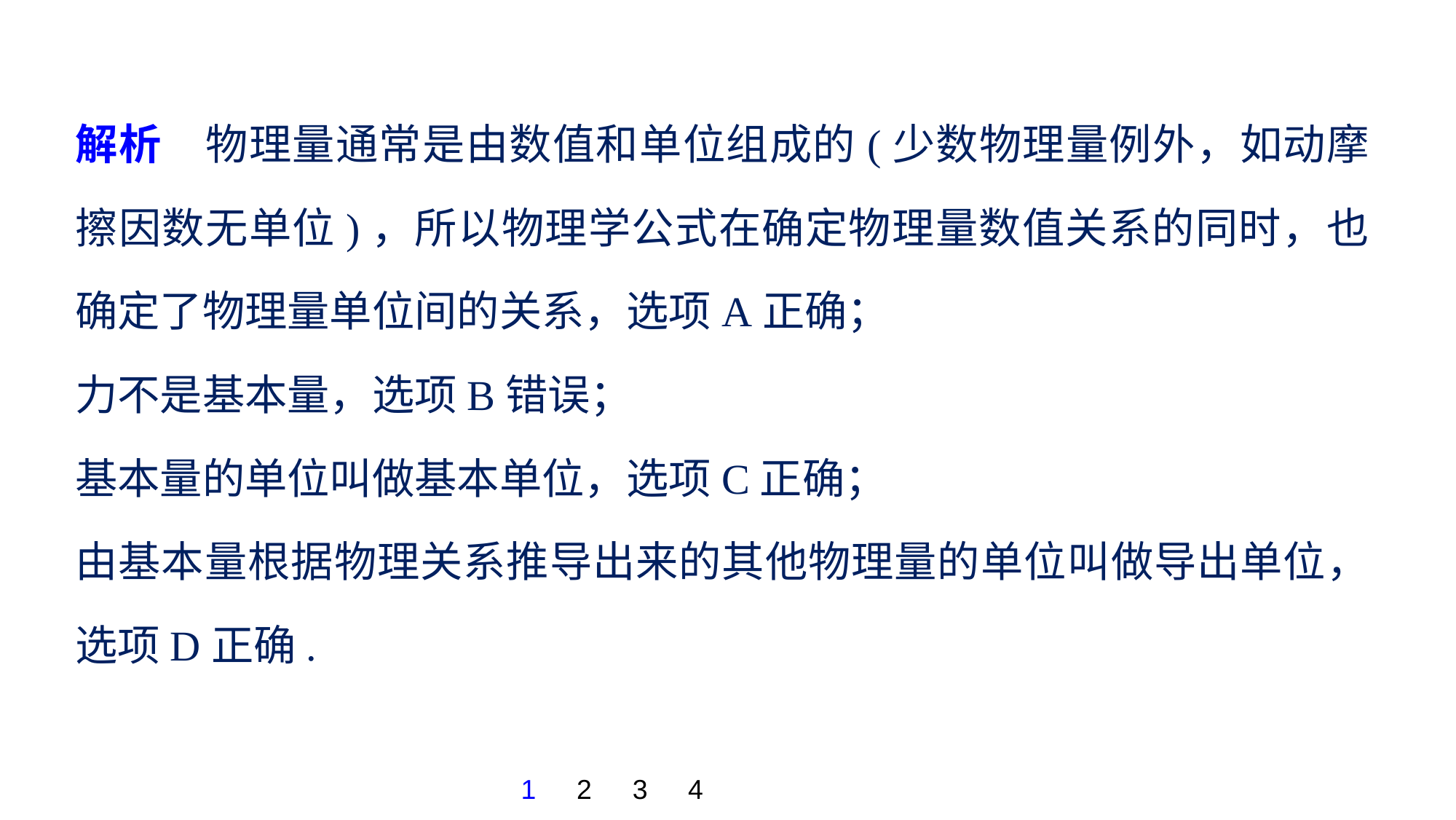

解析　物理量通常是由数值和单位组成的(少数物理量例外，如动摩擦因数无单位)，所以物理学公式在确定物理量数值关系的同时，也确定了物理量单位间的关系，选项A正确；
力不是基本量，选项B错误；
基本量的单位叫做基本单位，选项C正确；
由基本量根据物理关系推导出来的其他物理量的单位叫做导出单位，选项D正确.
1
2
3
4